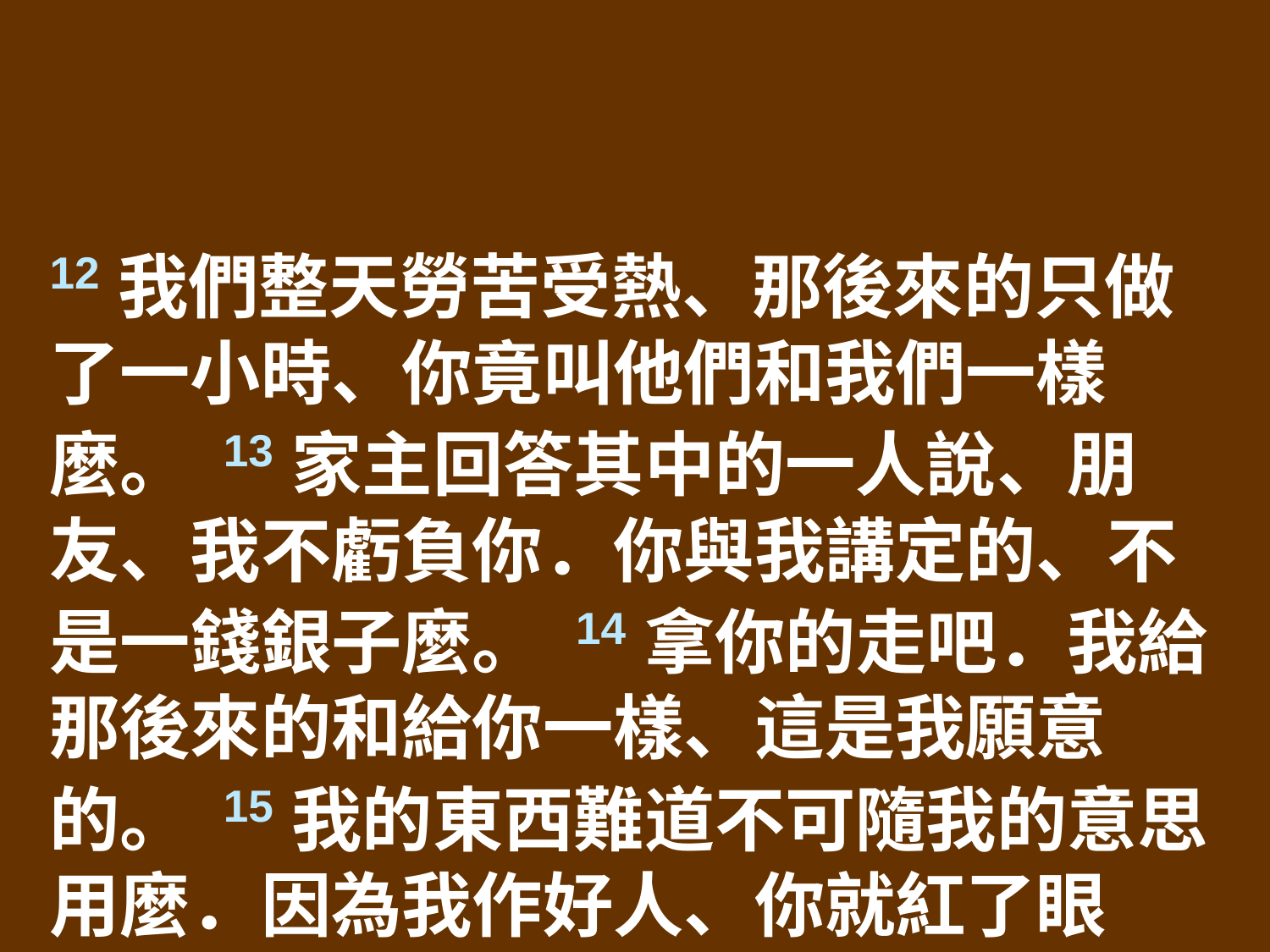

12我們整天勞苦受熱、那後來的只做了一小時、你竟叫他們和我們一樣麼。 13家主回答其中的一人說、朋友、我不虧負你．你與我講定的、不是一錢銀子麼。 14拿你的走吧．我給那後來的和給你一樣、這是我願意的。 15我的東西難道不可隨我的意思用麼．因為我作好人、你就紅了眼麼。